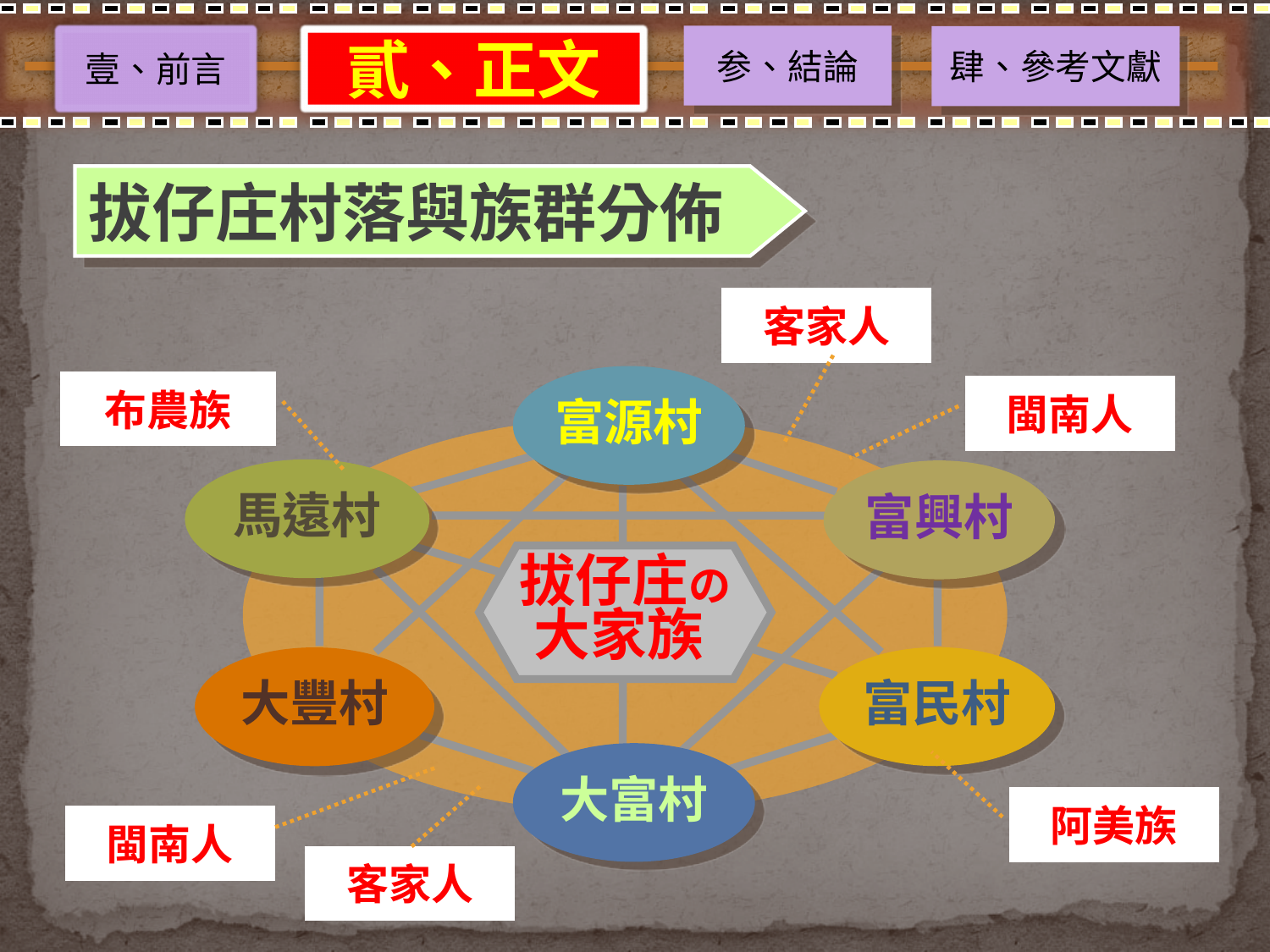

参、結論
肆、參考文獻
壹、前言
貳、正文

# 拔仔庄村落與族群分佈

客家人
富源村

馬遠村
富興村

拔仔庄の
大家族

富民村
大豐村

大富村
布農族
閩南人
阿美族
閩南人
客家人